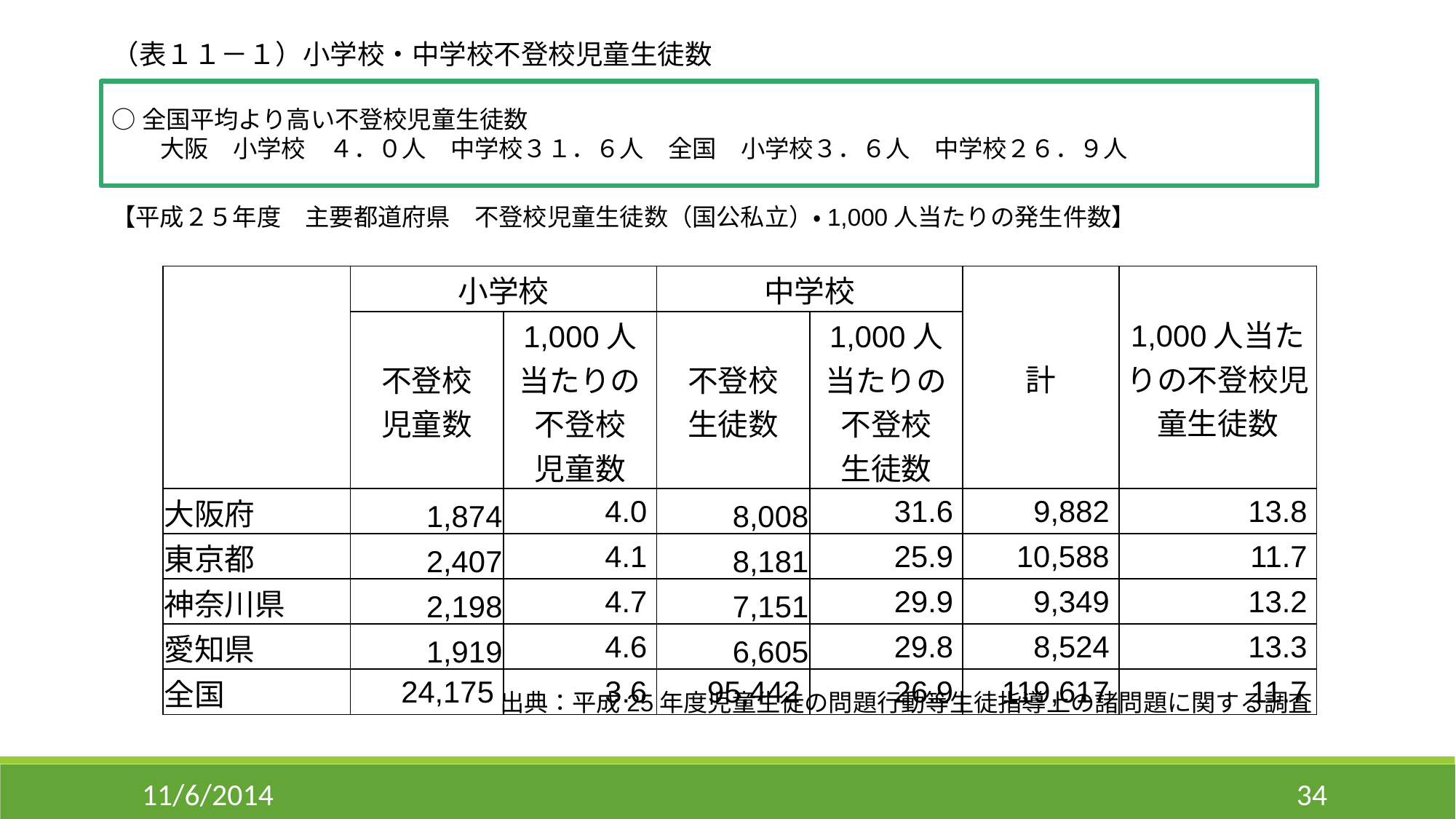

（表１１－１）小学校・中学校不登校児童生徒数
○全国平均より高い不登校児童生徒数
　　大阪　小学校　４．０人　中学校３１．６人　全国　小学校３．６人　中学校２６．９人
【平成２５年度　主要都道府県　不登校児童生徒数（国公私立）・1,000人当たりの発生件数】
|  | 小学校 |  | 中学校 |  | 計 | 1,000人当たりの不登校児童生徒数 |
| --- | --- | --- | --- | --- | --- | --- |
|  | 不登校 児童数 | 1,000人 当たりの 不登校 児童数 | 不登校 生徒数 | 1,000人 当たりの 不登校 生徒数 |  |  |
| 大阪府 | 1,874 | 4.0 | 8,008 | 31.6 | 9,882 | 13.8 |
| 東京都 | 2,407 | 4.1 | 8,181 | 25.9 | 10,588 | 11.7 |
| 神奈川県 | 2,198 | 4.7 | 7,151 | 29.9 | 9,349 | 13.2 |
| 愛知県 | 1,919 | 4.6 | 6,605 | 29.8 | 8,524 | 13.3 |
| 全国 | 24,175 | 3.6 | 95,442 | 26.9 | 119,617 | 11.7 |
出典：平成25年度児童生徒の問題行動等生徒指導上の諸問題に関する調査
11/6/2014
34